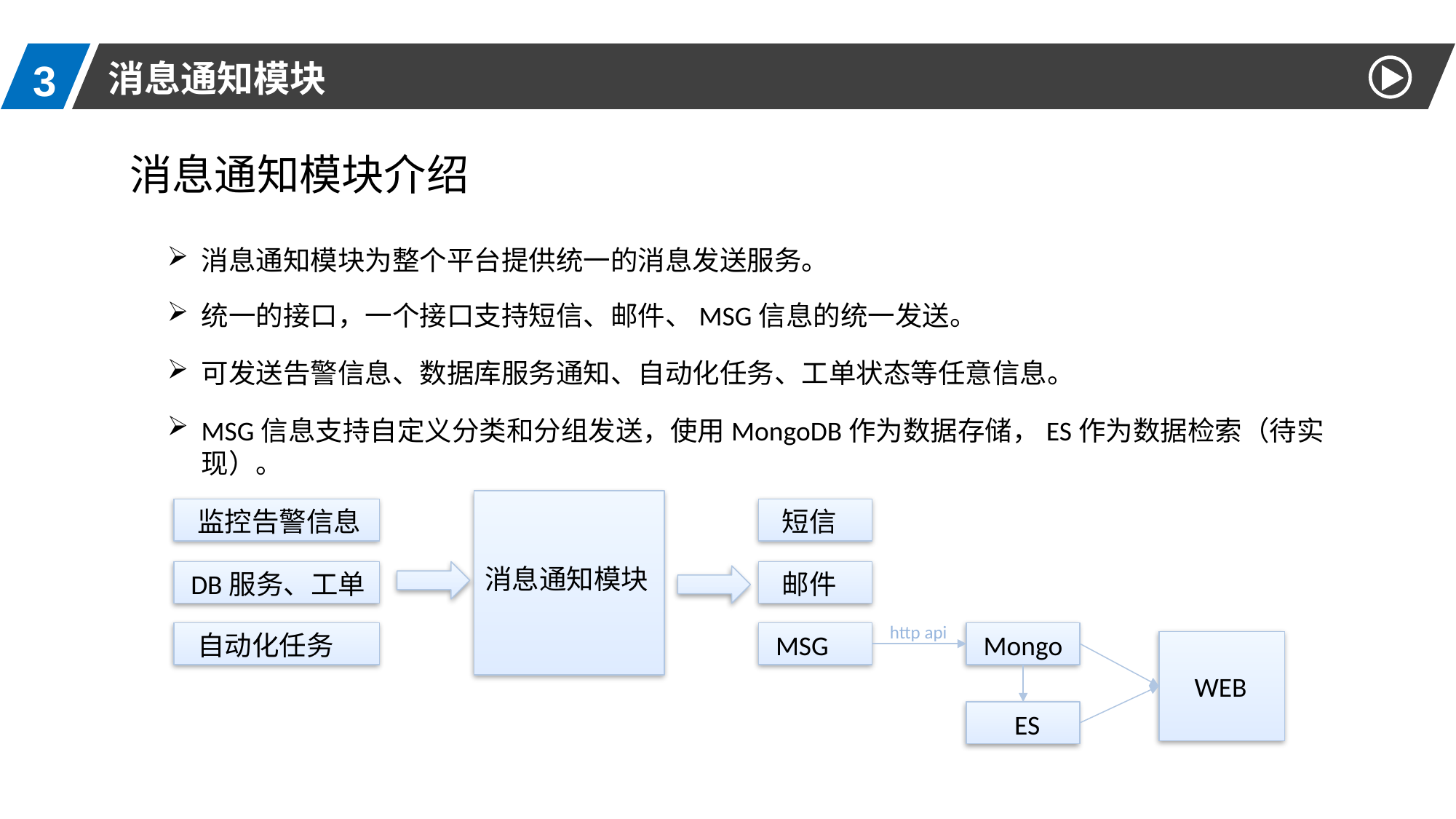

3
消息通知模块

消息通知模块介绍
消息通知模块为整个平台提供统一的消息发送服务。
统一的接口，一个接口支持短信、邮件、MSG信息的统一发送。
可发送告警信息、数据库服务通知、自动化任务、工单状态等任意信息。
MSG信息支持自定义分类和分组发送，使用MongoDB作为数据存储，ES作为数据检索（待实现）。

消息通知模块
 监控告警信息
 短信

 DB服务、工单
 邮件

http api
 自动化任务
 MSG
 Mongo

    WEB
      ES